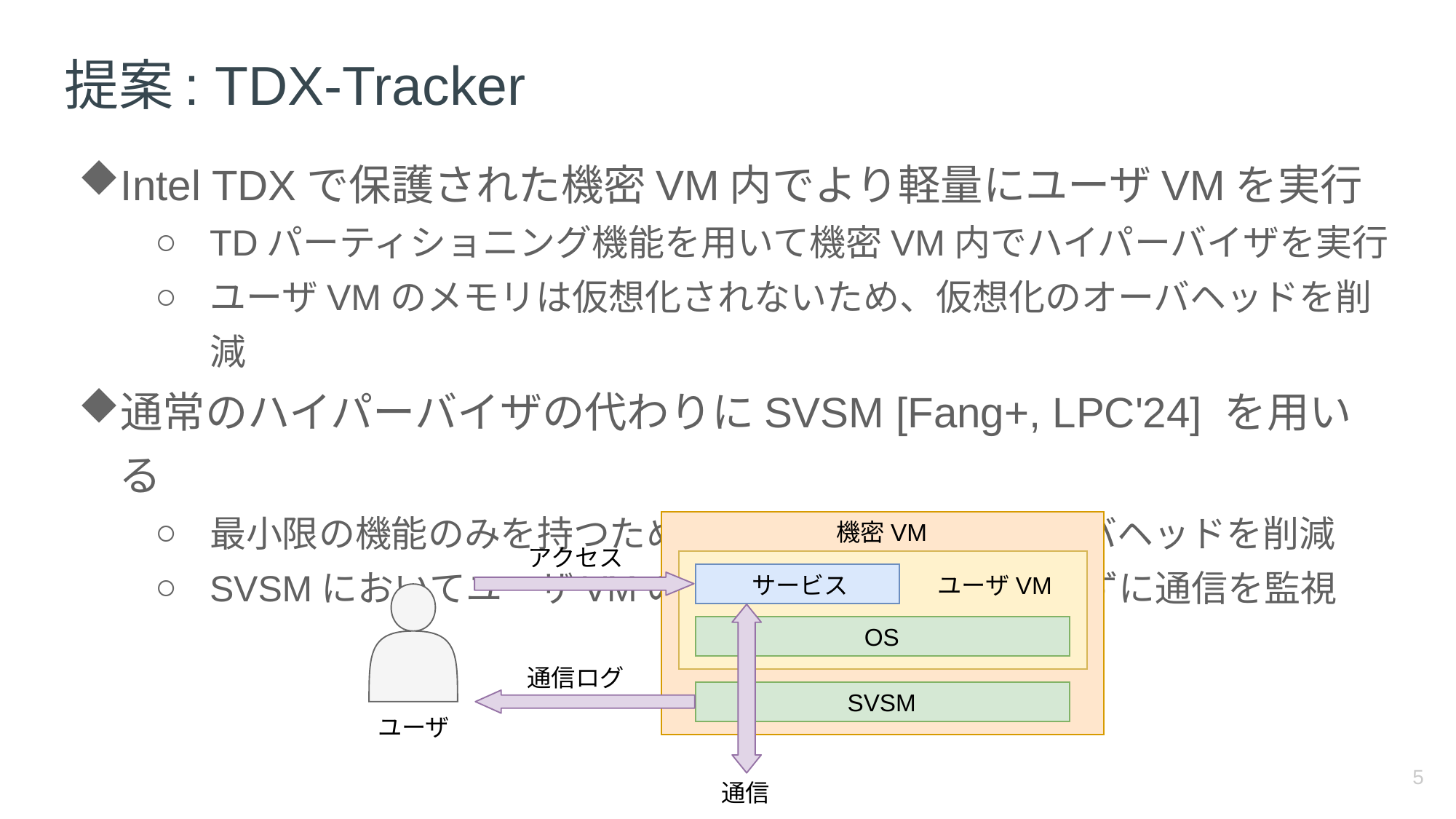

# 提案: TDX-Tracker
Intel TDXで保護された機密VM内でより軽量にユーザVMを実行
TDパーティショニング機能を用いて機密VM内でハイパーバイザを実行
ユーザVMのメモリは仮想化されないため、仮想化のオーバヘッドを削減
通常のハイパーバイザの代わりにSVSM [Fang+, LPC'24] を用いる
最小限の機能のみを持つため、ハイパーバイザのオーバヘッドを削減
SVSMにおいてユーザVMのパケットをキャプチャせずに通信を監視

アクセス

サービス
ユーザVM

機密VM...

OS
通信ログ

SVSM

ユーザ

通信

機密VM
5